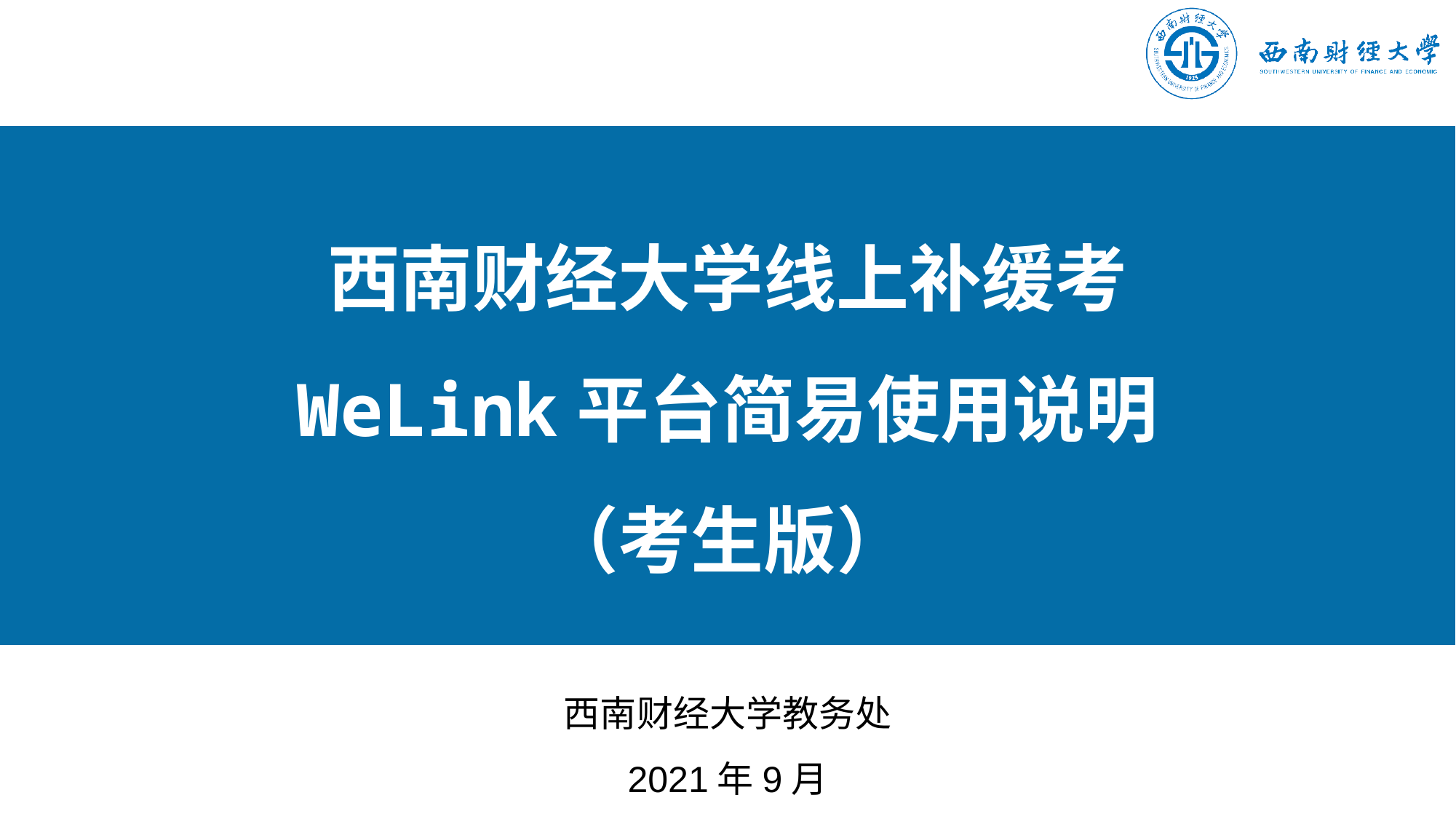

西南财经大学线上补缓考
WeLink平台简易使用说明
（考生版）
西南财经大学教务处
2021年9月